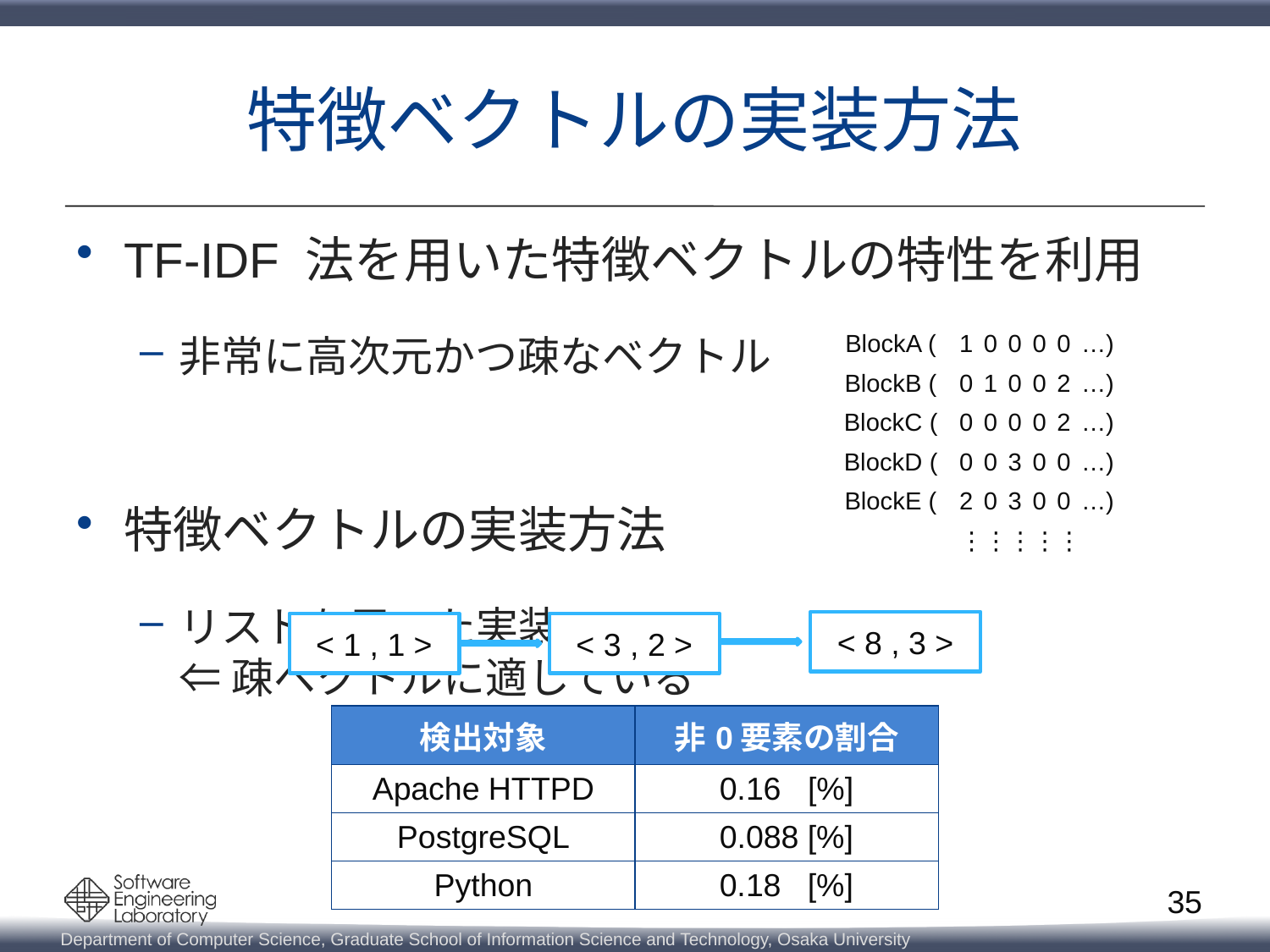

# 特徴ベクトルの実装方法
TF-IDF 法を用いた特徴ベクトルの特性を利用
非常に高次元かつ疎なベクトル

特徴ベクトルの実装方法
リストを用いた実装
⇐ 疎ベクトルに適している
| BlockA ( | 1 | 0 | 0 | 0 | 0 | … | ) |
| --- | --- | --- | --- | --- | --- | --- | --- |
| BlockB ( | 0 | 1 | 0 | 0 | 2 | … | ) |
| BlockC ( | 0 | 0 | 0 | 0 | 2 | … | ) |
| BlockD ( | 0 | 0 | 3 | 0 | 0 | … | ) |
| BlockE ( | 2 | 0 | 3 | 0 | 0 | … | ) |
|  | ⋮ | ⋮ | ⋮ | ⋮ | ⋮ |  |  |
< 8 , 3 >
< 3 , 2 >
< 1 , 1 >

| 検出対象 | 非0要素の割合 |
| --- | --- |
| Apache HTTPD | 0.16 [%] |
| PostgreSQL | 0.088 [%] |
| Python | 0.18 [%] |
35